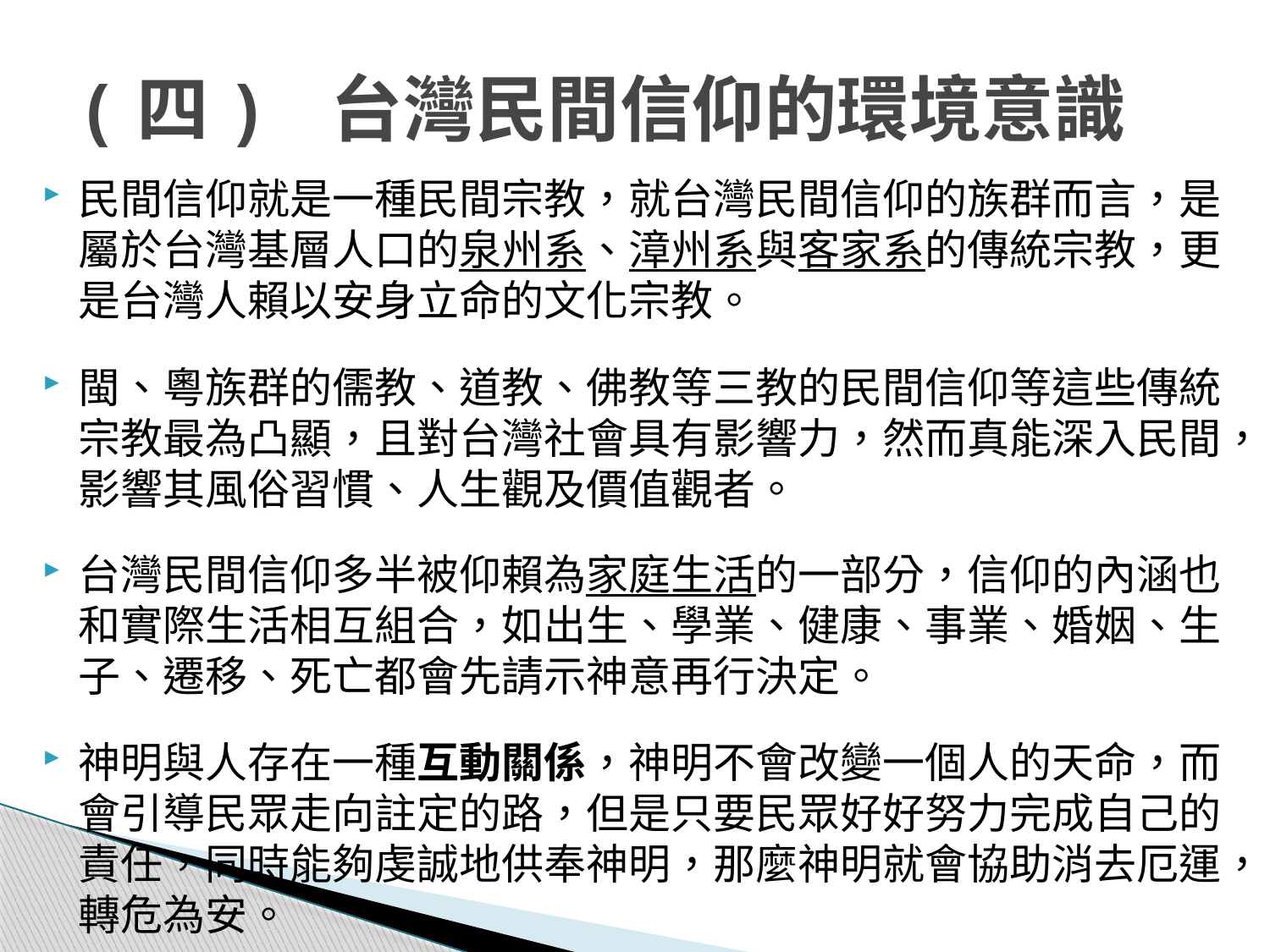

# (四) 台灣民間信仰的環境意識
民間信仰就是一種民間宗教，就台灣民間信仰的族群而言，是屬於台灣基層人口的泉州系、漳州系與客家系的傳統宗教，更是台灣人賴以安身立命的文化宗教。

閩、粵族群的儒教、道教、佛教等三教的民間信仰等這些傳統宗教最為凸顯，且對台灣社會具有影響力，然而真能深入民間，影響其風俗習慣、人生觀及價值觀者。

台灣民間信仰多半被仰賴為家庭生活的一部分，信仰的內涵也和實際生活相互組合，如出生、學業、健康、事業、婚姻、生子、遷移、死亡都會先請示神意再行決定。

神明與人存在一種互動關係，神明不會改變一個人的天命，而會引導民眾走向註定的路，但是只要民眾好好努力完成自己的責任，同時能夠虔誠地供奉神明，那麼神明就會協助消去厄運，轉危為安。